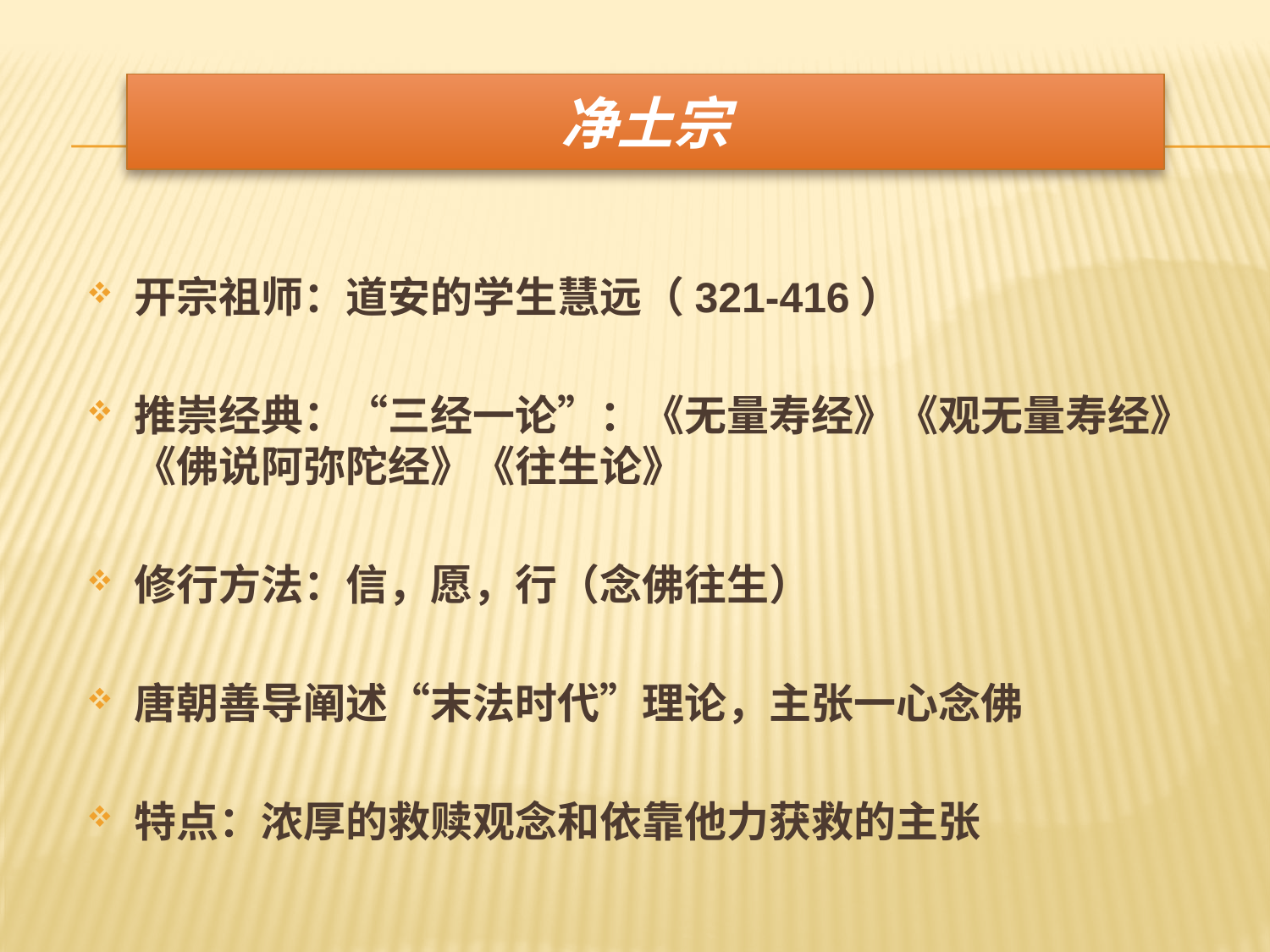

# 净土宗
开宗祖师：道安的学生慧远（321-416）

推崇经典：“三经一论”：《无量寿经》《观无量寿经》《佛说阿弥陀经》《往生论》

修行方法：信，愿，行（念佛往生）

唐朝善导阐述“末法时代”理论，主张一心念佛

特点：浓厚的救赎观念和依靠他力获救的主张